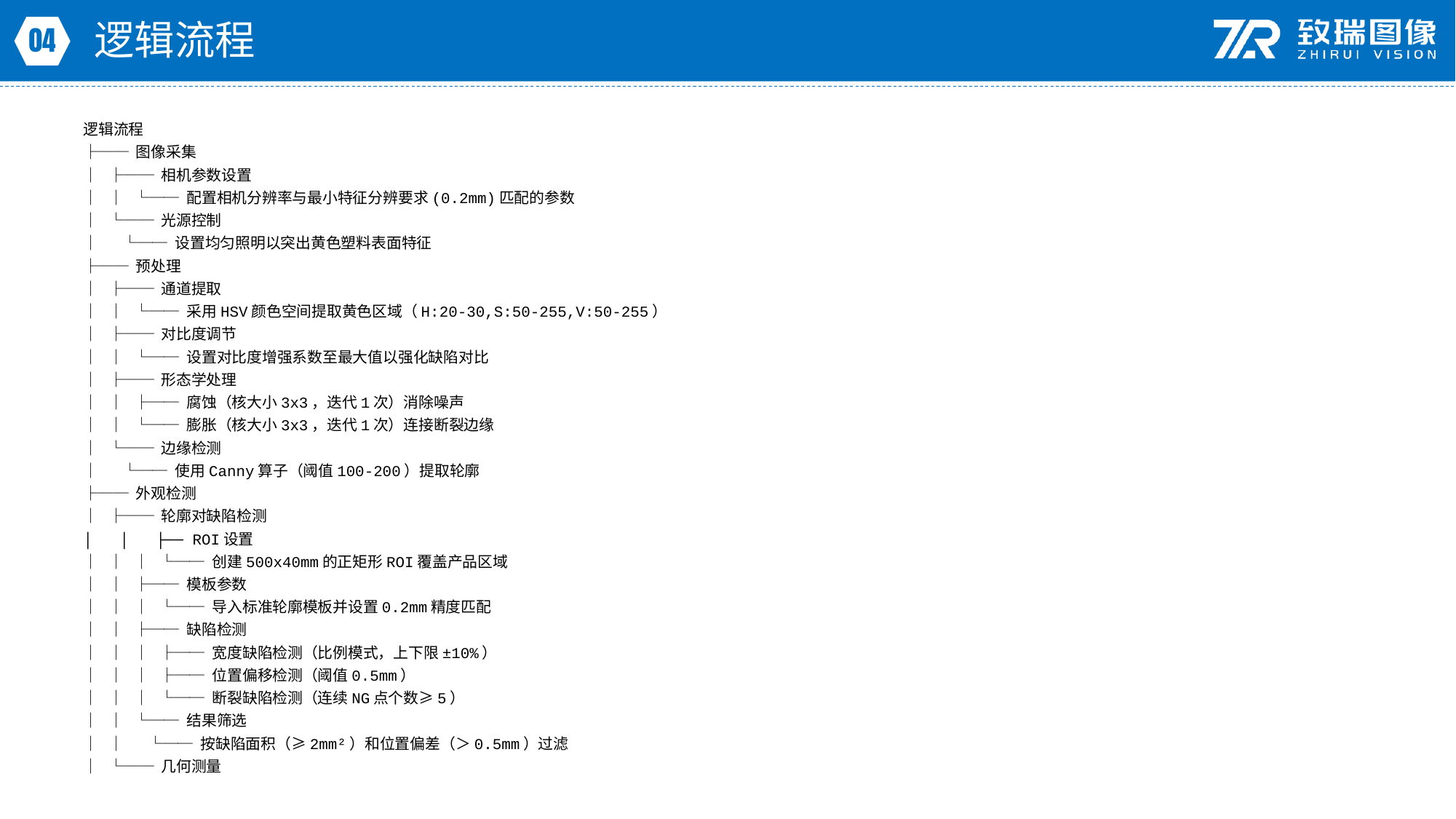

逻辑流程
04

逻辑流程
├── 图像采集
│   ├── 相机参数设置
│   │   └── 配置相机分辨率与最小特征分辨要求(0.2mm)匹配的参数
│   └── 光源控制
│       └── 设置均匀照明以突出黄色塑料表面特征
├── 预处理
│   ├── 通道提取
│   │   └── 采用HSV颜色空间提取黄色区域（H:20-30,S:50-255,V:50-255）
│   ├── 对比度调节
│   │   └── 设置对比度增强系数至最大值以强化缺陷对比
│   ├── 形态学处理
│   │   ├── 腐蚀（核大小3x3，迭代1次）消除噪声
│   │   └── 膨胀（核大小3x3，迭代1次）连接断裂边缘
│   └── 边缘检测
│       └── 使用Canny算子（阈值100-200）提取轮廓
├── 外观检测
│   ├── 轮廓对缺陷检测
│   │   ├── ROI设置
│   │   │   └── 创建500x40mm的正矩形ROI覆盖产品区域
│   │   ├── 模板参数
│   │   │   └── 导入标准轮廓模板并设置0.2mm精度匹配
│   │   ├── 缺陷检测
│   │   │   ├── 宽度缺陷检测（比例模式，上下限±10%）
│   │   │   ├── 位置偏移检测（阈值0.5mm）
│   │   │   └── 断裂缺陷检测（连续NG点个数≥5）
│   │   └── 结果筛选
│   │       └── 按缺陷面积（≥2mm²）和位置偏差（＞0.5mm）过滤
│   └── 几何测量